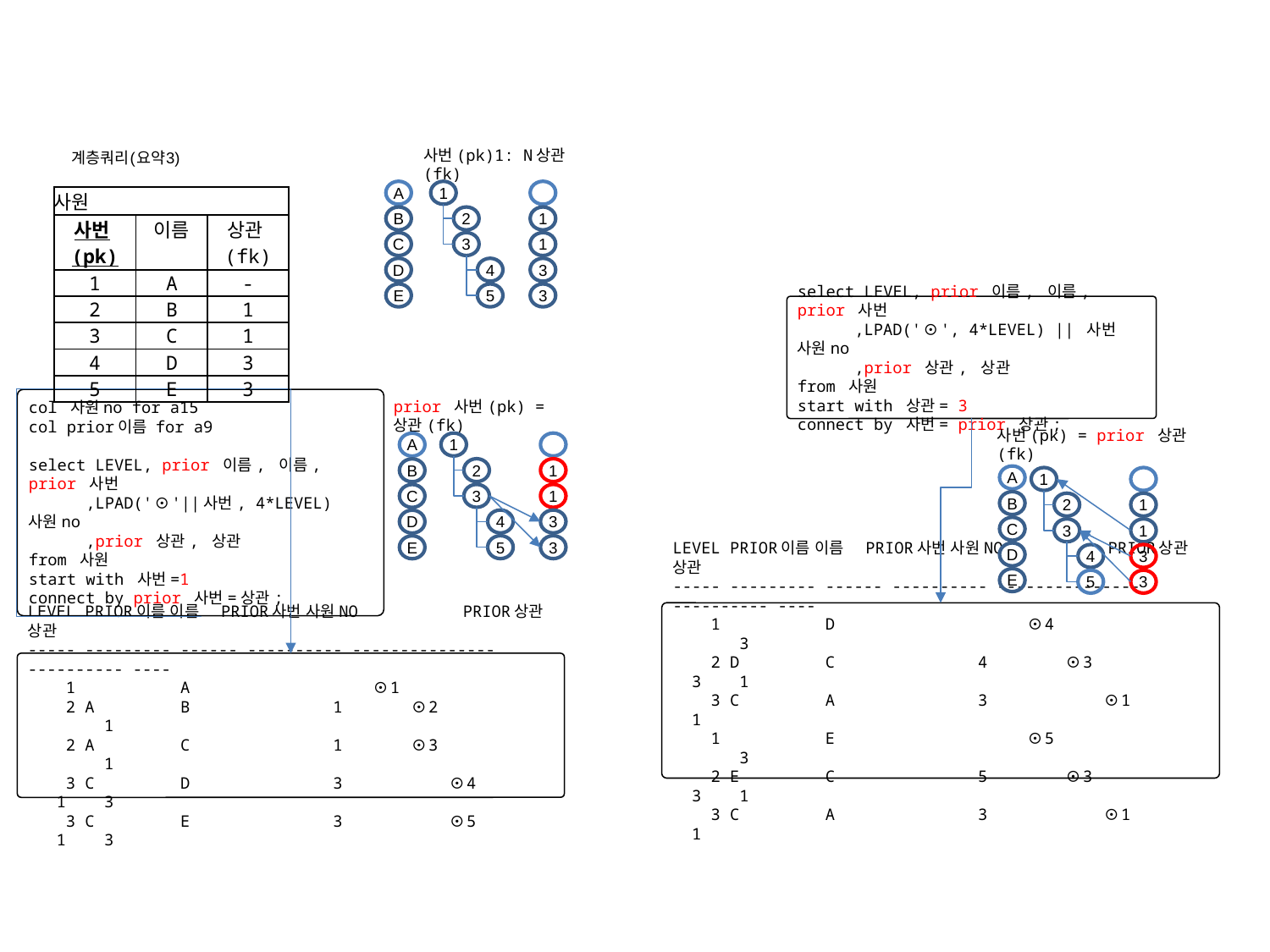

계층쿼리(요약3)
사번(pk)1: N상관(fk)
A
1

| 사원 |  |  |
| --- | --- | --- |
| 사번(pk) | 이름 | 상관(fk) |
| 1 | A | - |
| 2 | B | 1 |
| 3 | C | 1 |
| 4 | D | 3 |
| 5 | E | 3 |
B
2
1
C
3
1
D
4
3
E
5
3
select LEVEL, prior 이름, 이름, prior 사번
      ,LPAD('⊙', 4*LEVEL) || 사번 사원no
      ,prior 상관, 상관
from 사원
start with 상관= 3
connect by 사번= prior 상관;
col 사원no for a15
col prior이름 for a9

select LEVEL, prior 이름, 이름, prior 사번
      ,LPAD('⊙'||사번, 4*LEVEL) 사원no
      ,prior 상관, 상관
from 사원
start with 사번=1
connect by prior 사번=상관;
prior 사번(pk) = 상관(fk)
사번(pk) = prior 상관(fk)
1

A
2
1
B
A
1

3
1
C
B
2
1
4
3
D
C
3
1
5
3
E
D
4
3
E
5
3
LEVEL PRIOR이름 이름    PRIOR사번 사원NO           PRIOR상관 상관
----- --------- ------ ---------- --------------- ---------- ----
    1           D                    ⊙4                        3
    2 D         C               4        ⊙3               3    1
    3 C         A               3            ⊙1           1
    1           E                    ⊙5                        3
    2 E         C               5        ⊙3               3    1
    3 C         A               3            ⊙1           1
LEVEL PRIOR이름 이름    PRIOR사번 사원NO           PRIOR상관 상관
----- --------- ------ ---------- --------------- ---------- ----
    1           A                   ⊙1
    2 A         B               1       ⊙2                     1
    2 A         C               1       ⊙3                     1
    3 C         D               3           ⊙4            1    3
    3 C         E               3           ⊙5            1    3